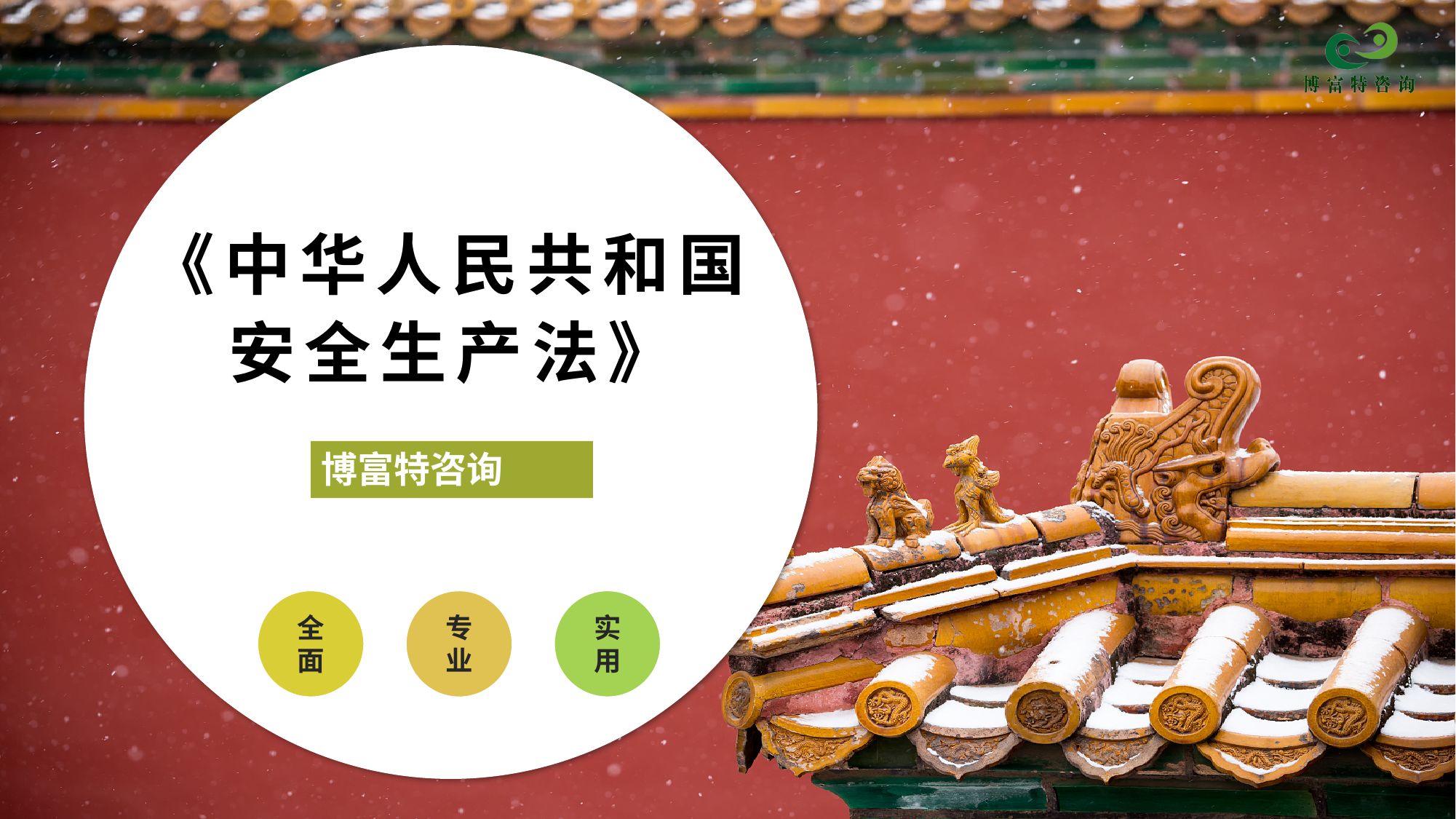

# 《中华人民共和国 安全生产法》
博富特咨询
全面
实用
专业